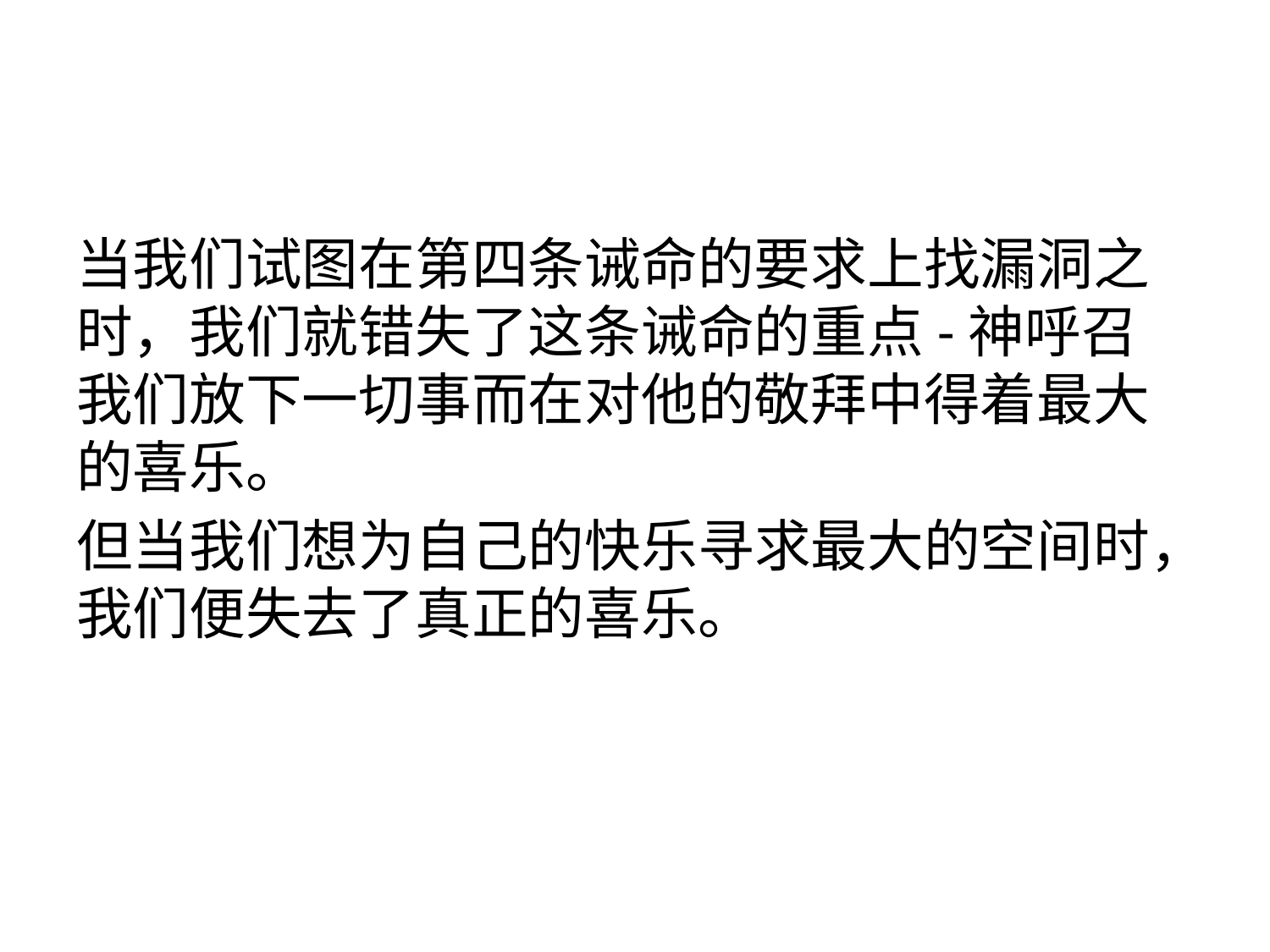

#
当我们试图在第四条诫命的要求上找漏洞之时，我们就错失了这条诫命的重点-神呼召我们放下一切事而在对他的敬拜中得着最大的喜乐。
但当我们想为自己的快乐寻求最大的空间时，我们便失去了真正的喜乐。